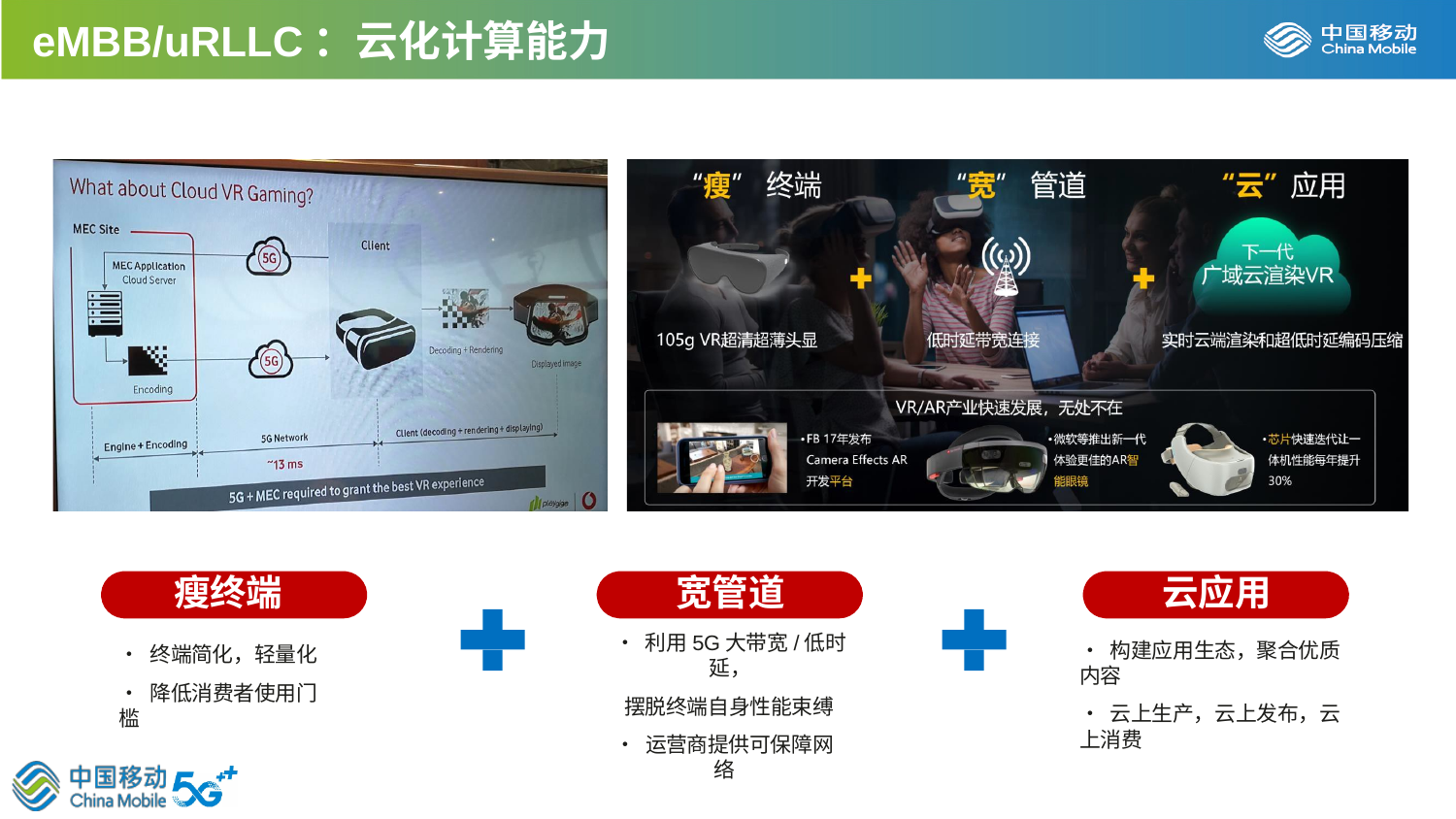

eMBB/uRLLC：云化计算能力

瘦终端
• 终端简化，轻量化
• 降低消费者使用门槛
云应用
• 构建应用生态，聚合优质内容
• 云上生产，云上发布，云上消费
宽管道
• 利用5G大带宽/低时延，
摆脱终端自身性能束缚
• 运营商提供可保障网络